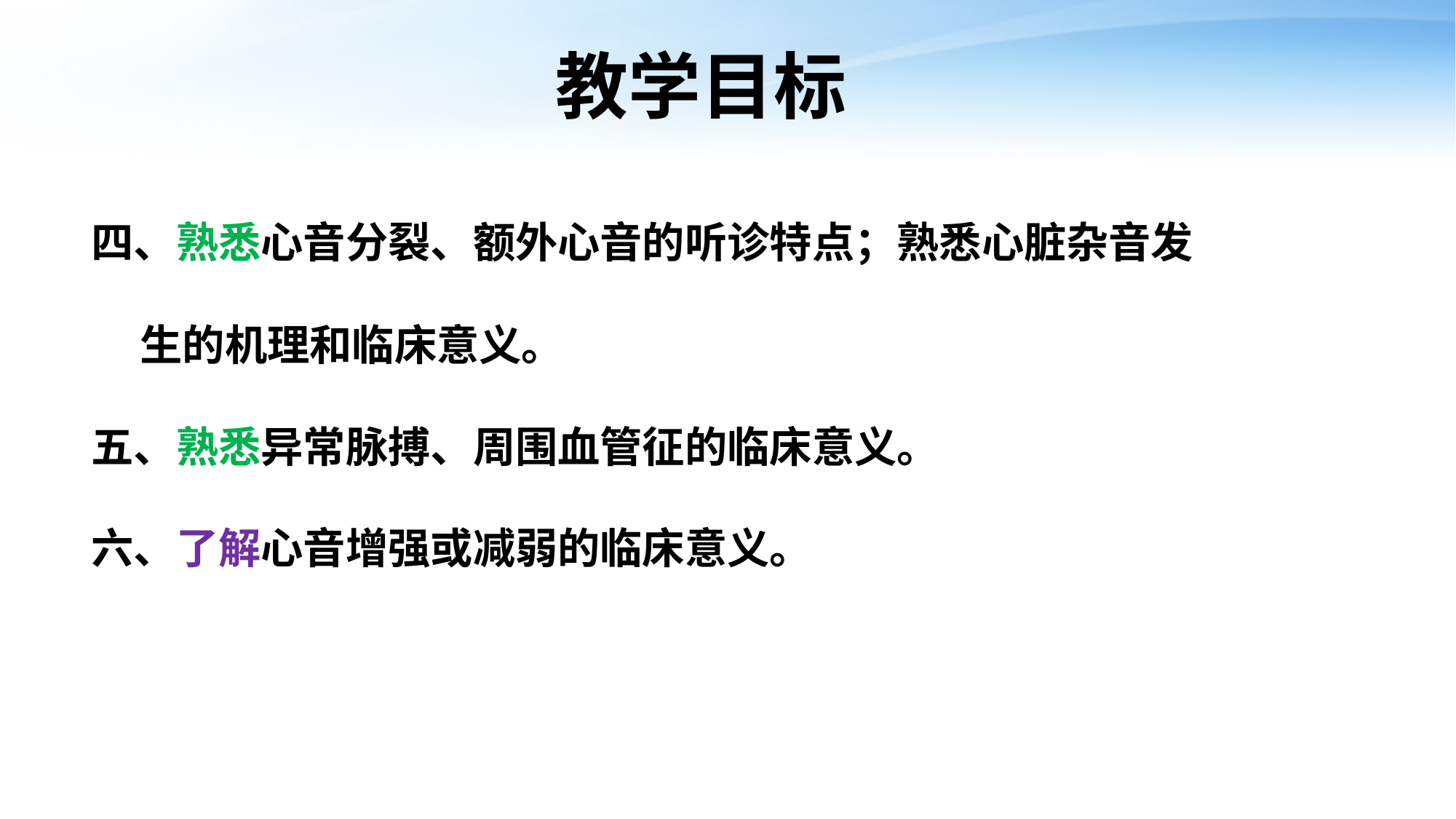

# 教学目标
四、熟悉心音分裂、额外心音的听诊特点；熟悉心脏杂音发
    生的机理和临床意义。
五、熟悉异常脉搏、周围血管征的临床意义。
六、了解心音增强或减弱的临床意义。